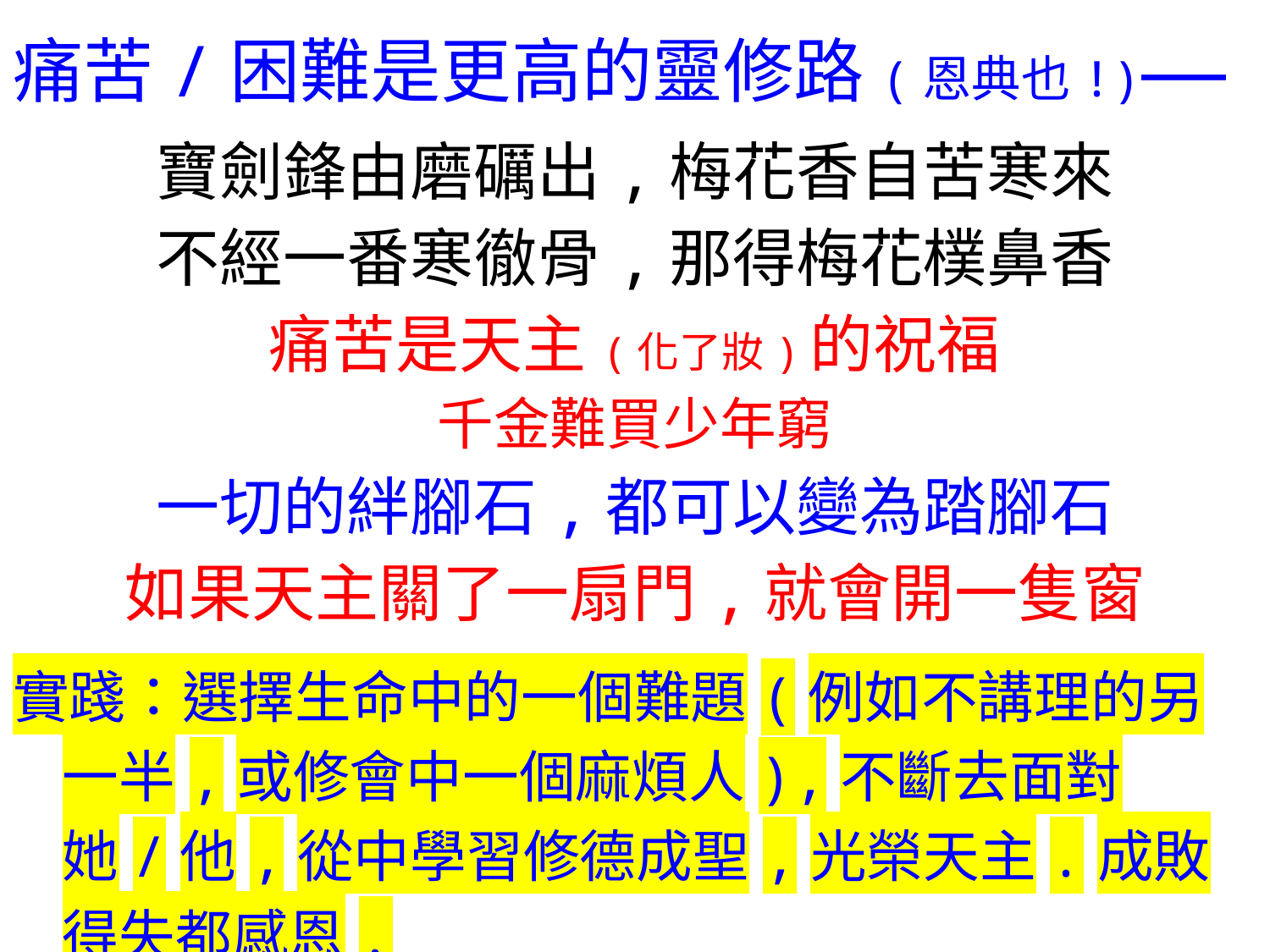

痛苦/困難是更高的靈修路(恩典也!)——
寶劍鋒由磨礪出,梅花香自苦寒來
不經一番寒徹骨,那得梅花樸鼻香
痛苦是天主(化了妝)的祝福
千金難買少年窮
一切的絆腳石,都可以變為踏腳石
如果天主關了一扇門,就會開一隻窗
實踐：選擇生命中的一個難題(例如不講理的另一半,或修會中一個麻煩人),不斷去面對她/他,從中學習修德成聖,光榮天主.成敗得失都感恩.